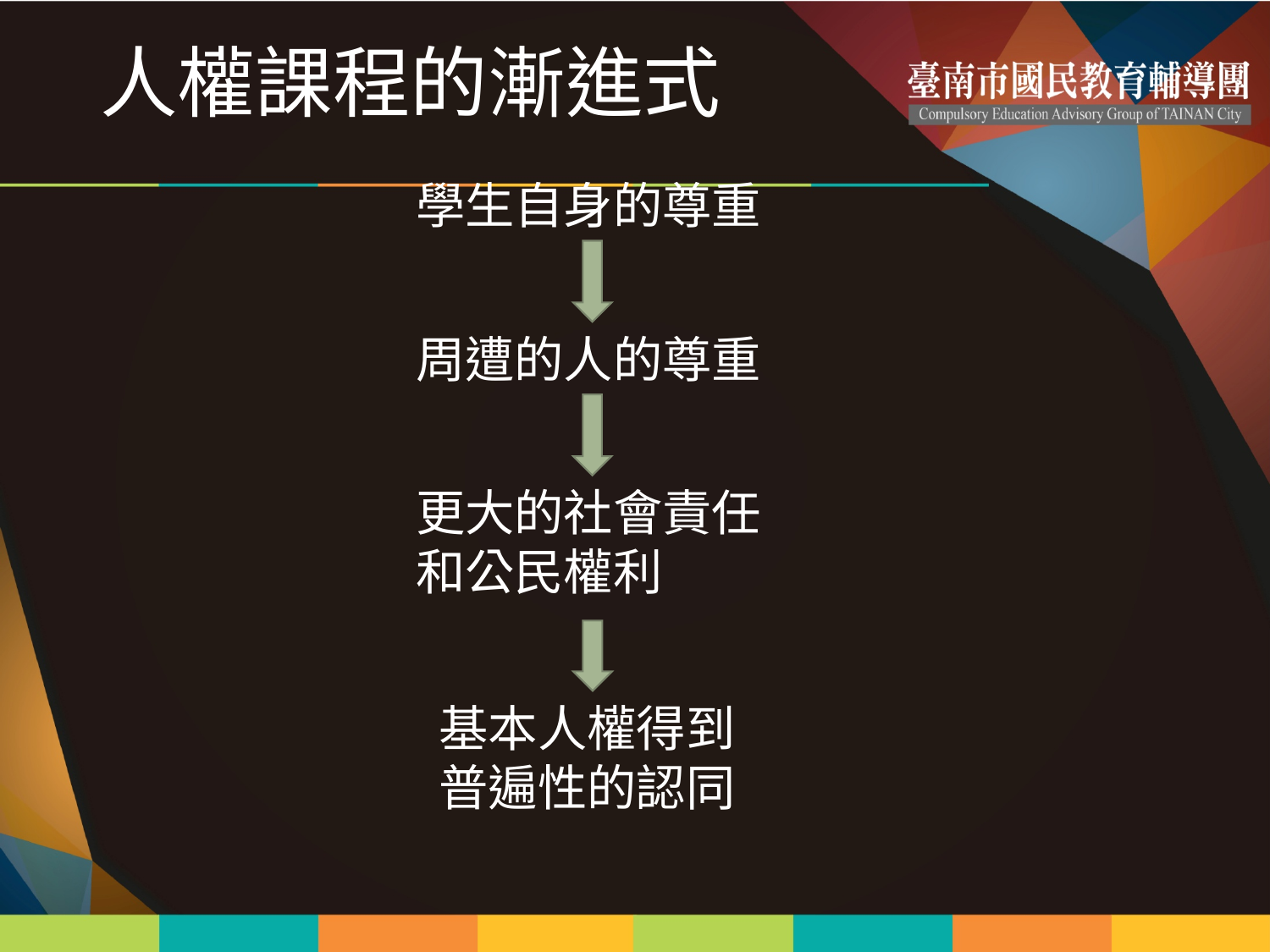

# 人權課程的漸進式
學生自身的尊重

周遭的人的尊重

更大的社會責任
和公民權利

基本人權得到
普遍性的認同